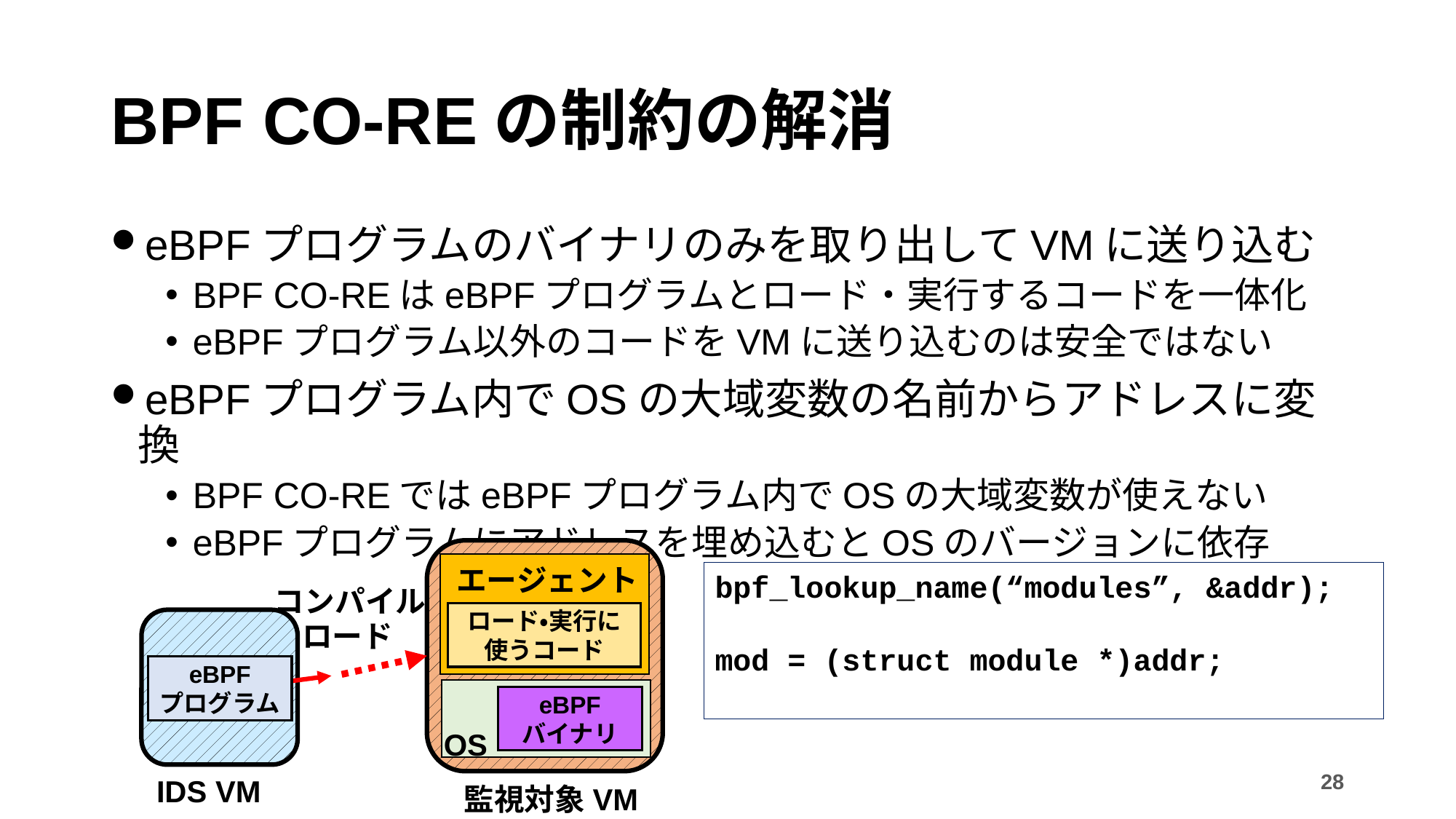

# BPF CO-REの制約の解消
eBPFプログラムのバイナリのみを取り出してVMに送り込む
BPF CO-REはeBPFプログラムとロード・実行するコードを一体化
eBPFプログラム以外のコードをVMに送り込むのは安全ではない
eBPFプログラム内でOSの大域変数の名前からアドレスに変換
BPF CO-REではeBPFプログラム内でOSの大域変数が使えない
eBPFプログラムにアドレスを埋め込むとOSのバージョンに依存

エージェント
ロード・実行に
使うコード
コンパイル

ロード
eBPF
プログラム

eBPF
バイナリ
OS
IDS VM
監視対象VM
bpf_lookup_name(“modules”, &addr);

mod = (struct module *)addr;

28